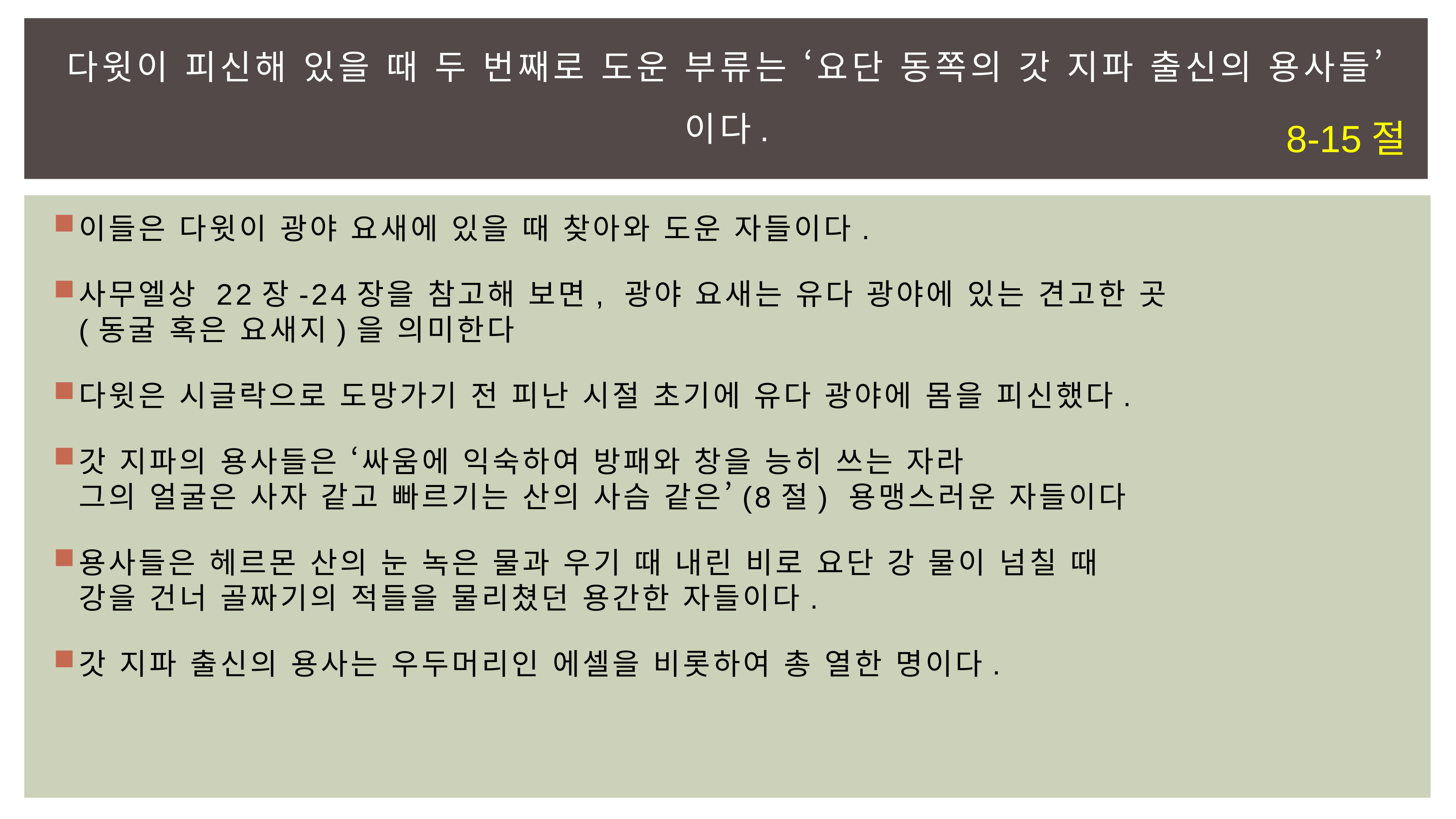

# 다윗이 피신해 있을 때 두 번째로 도운 부류는 ‘요단 동쪽의 갓 지파 출신의 용사들’이다.
8-15절

이들은 다윗이 광야 요새에 있을 때 찾아와 도운 자들이다.
사무엘상 22장-24장을 참고해 보면, 광야 요새는 유다 광야에 있는 견고한 곳
(동굴 혹은 요새지)을 의미한다
다윗은 시글락으로 도망가기 전 피난 시절 초기에 유다 광야에 몸을 피신했다.
갓 지파의 용사들은 ‘싸움에 익숙하여 방패와 창을 능히 쓰는 자라
그의 얼굴은 사자 같고 빠르기는 산의 사슴 같은’(8절) 용맹스러운 자들이다
용사들은 헤르몬 산의 눈 녹은 물과 우기 때 내린 비로 요단 강 물이 넘칠 때
강을 건너 골짜기의 적들을 물리쳤던 용간한 자들이다.
갓 지파 출신의 용사는 우두머리인 에셀을 비롯하여 총 열한 명이다.